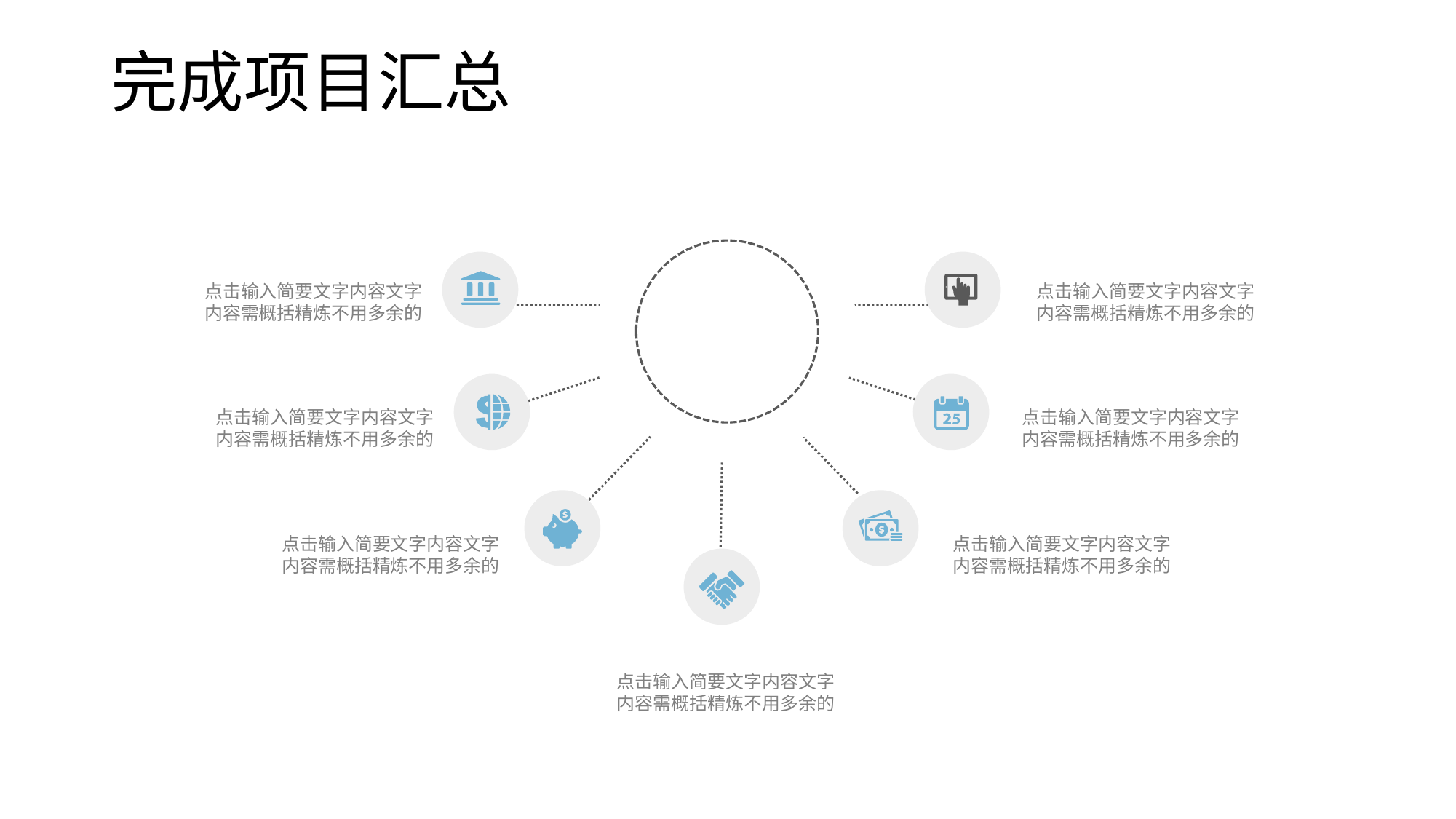

完成项目汇总

完成项目内容
点击输入简要文字内容文字
内容需概括精炼不用多余的
完成项目内容
点击输入简要文字内容文字
内容需概括精炼不用多余的

完成项目内容
点击输入简要文字内容文字
内容需概括精炼不用多余的
完成项目内容
点击输入简要文字内容文字
内容需概括精炼不用多余的

完成项目内容
点击输入简要文字内容文字
内容需概括精炼不用多余的
完成项目内容
点击输入简要文字内容文字
内容需概括精炼不用多余的

完成项目内容
点击输入简要文字内容文字
内容需概括精炼不用多余的